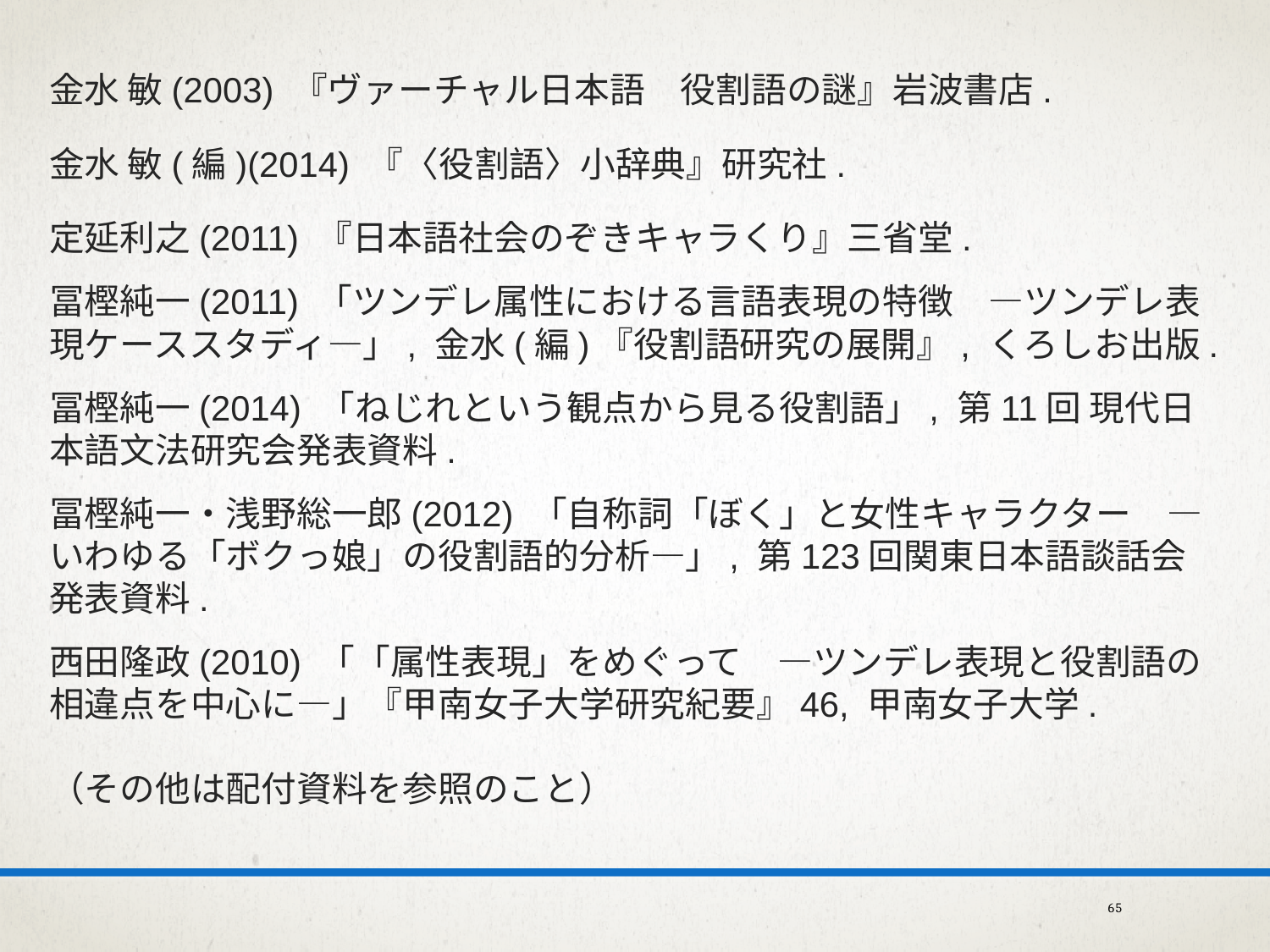

金水 敏(2003) 『ヴァーチャル日本語　役割語の謎』岩波書店.
金水 敏(編)(2014) 『〈役割語〉小辞典』研究社.
定延利之(2011) 『日本語社会のぞきキャラくり』三省堂.
冨樫純一(2011) 「ツンデレ属性における言語表現の特徴　―ツンデレ表現ケーススタディ―」, 金水(編)『役割語研究の展開』, くろしお出版.
冨樫純一(2014) 「ねじれという観点から見る役割語」, 第11回 現代日本語文法研究会発表資料.
冨樫純一・浅野総一郎(2012) 「自称詞「ぼく」と女性キャラクター　―いわゆる「ボクっ娘」の役割語的分析―」, 第123回関東日本語談話会発表資料.
西田隆政(2010) 「「属性表現」をめぐって　―ツンデレ表現と役割語の相違点を中心に―」『甲南女子大学研究紀要』46, 甲南女子大学.
（その他は配付資料を参照のこと）

65